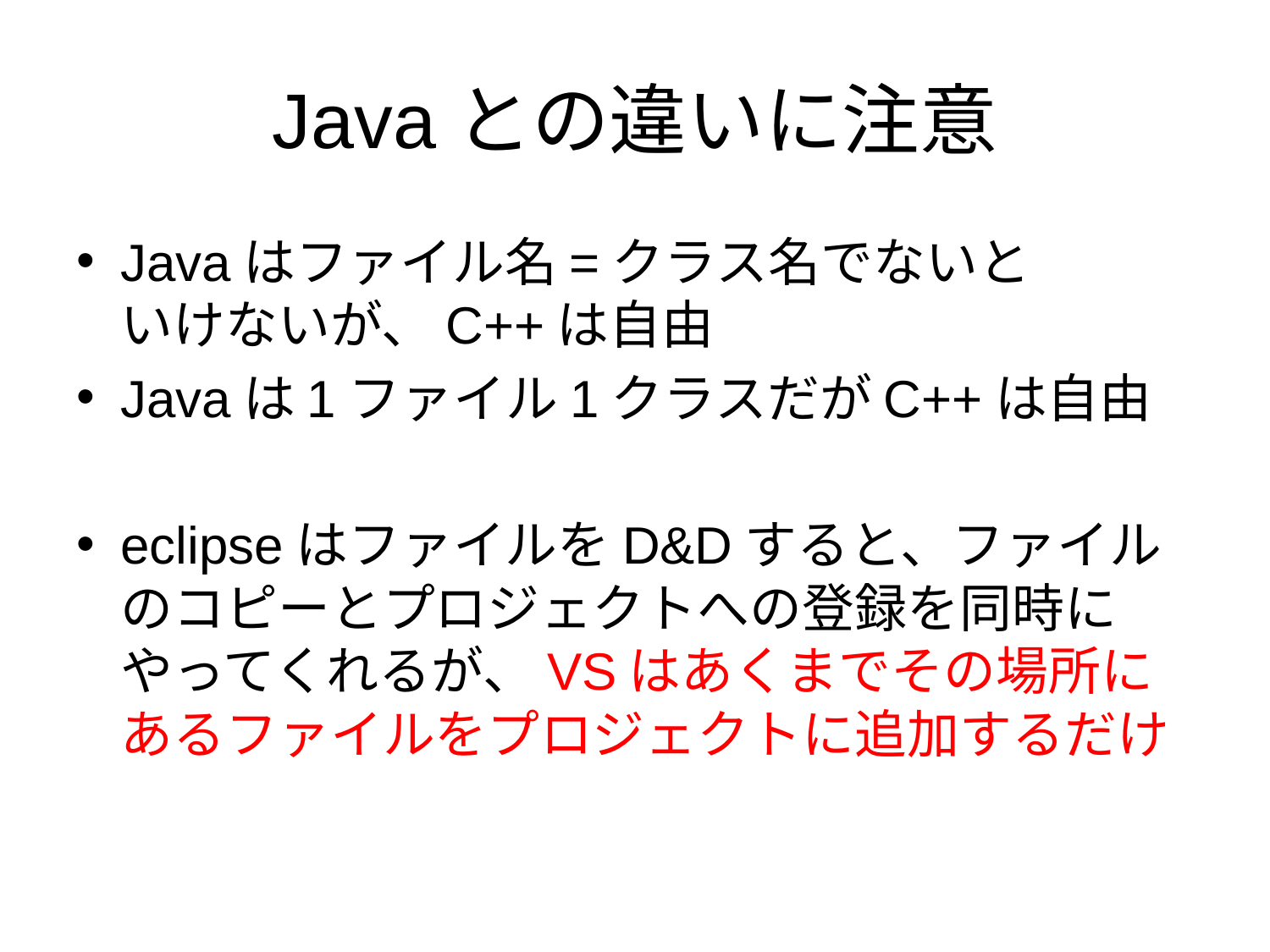

# Javaとの違いに注意
Javaはファイル名=クラス名でないと
いけないが、C++は自由
Javaは1ファイル1クラスだがC++は自由

eclipseはファイルをD&Dすると、ファイルのコピーとプロジェクトへの登録を同時にやってくれるが、VSはあくまでその場所にあるファイルをプロジェクトに追加するだけ